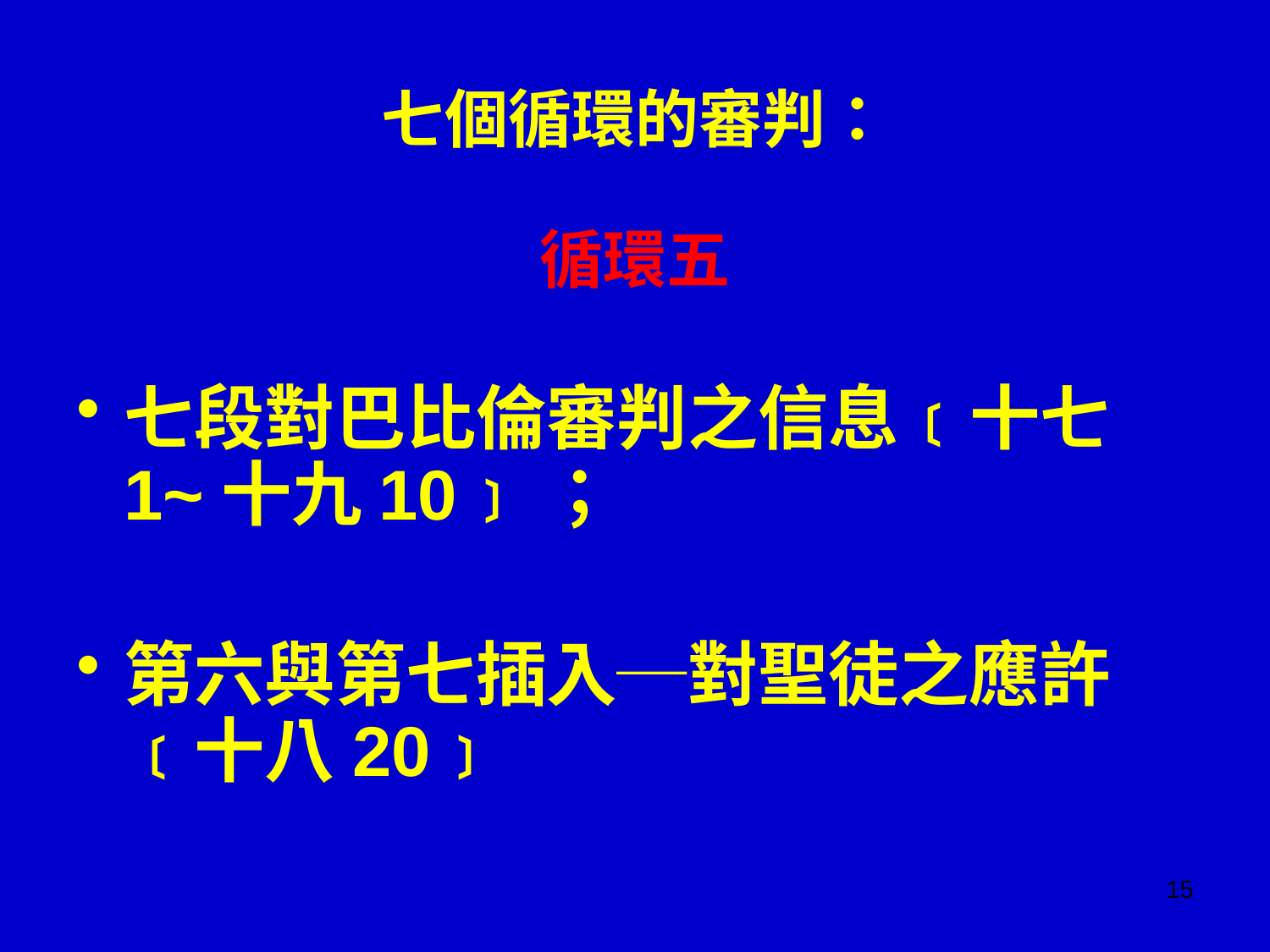

# 七個循環的審判：
循環五

七段對巴比倫審判之信息﹝十七1~十九10﹞；

第六與第七插入─對聖徒之應許﹝十八20﹞
15